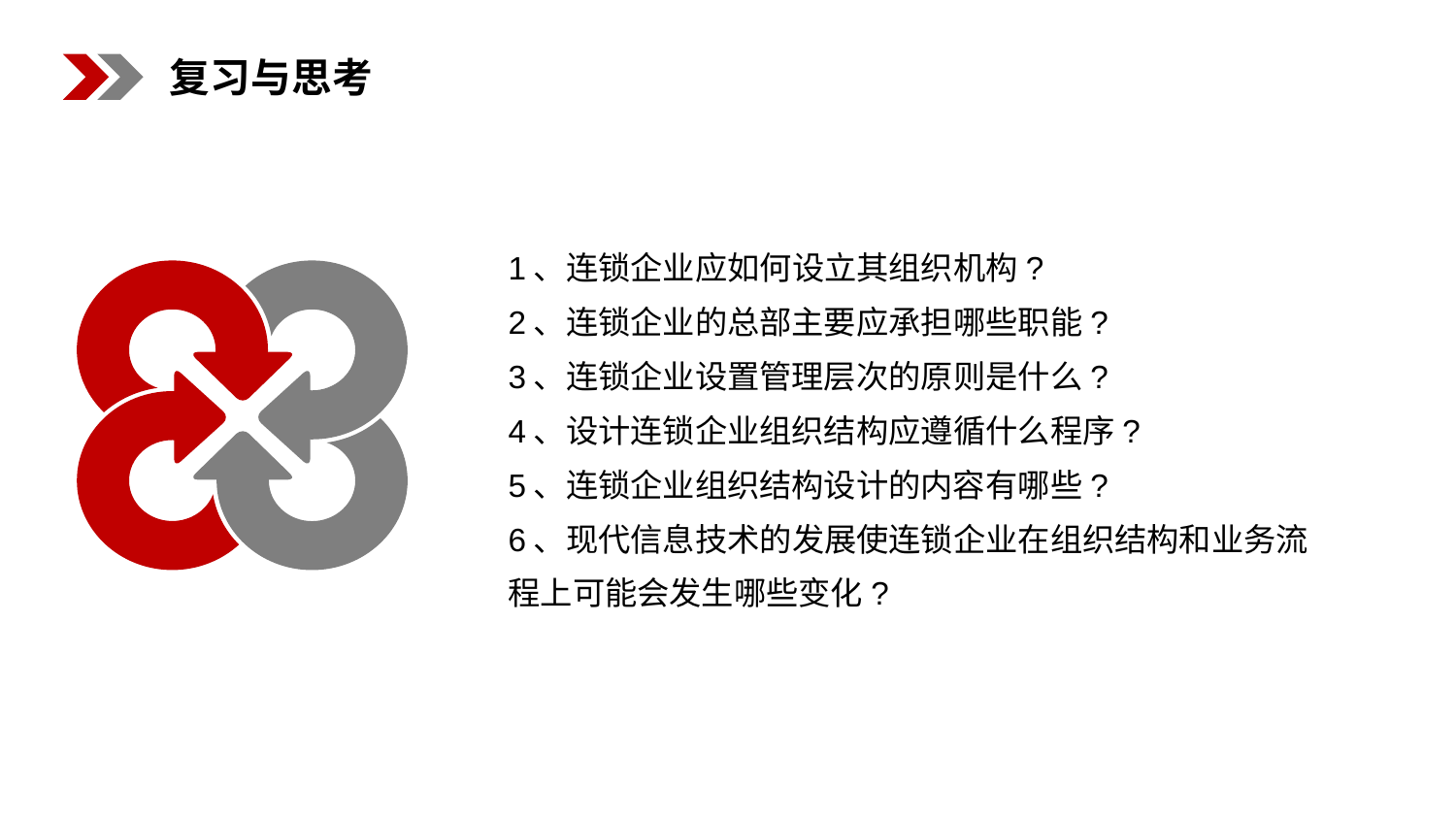

复习与思考

1、连锁企业应如何设立其组织机构?
2、连锁企业的总部主要应承担哪些职能?
3、连锁企业设置管理层次的原则是什么?
4、设计连锁企业组织结构应遵循什么程序?
5、连锁企业组织结构设计的内容有哪些?
6、现代信息技术的发展使连锁企业在组织结构和业务流程上可能会发生哪些变化?